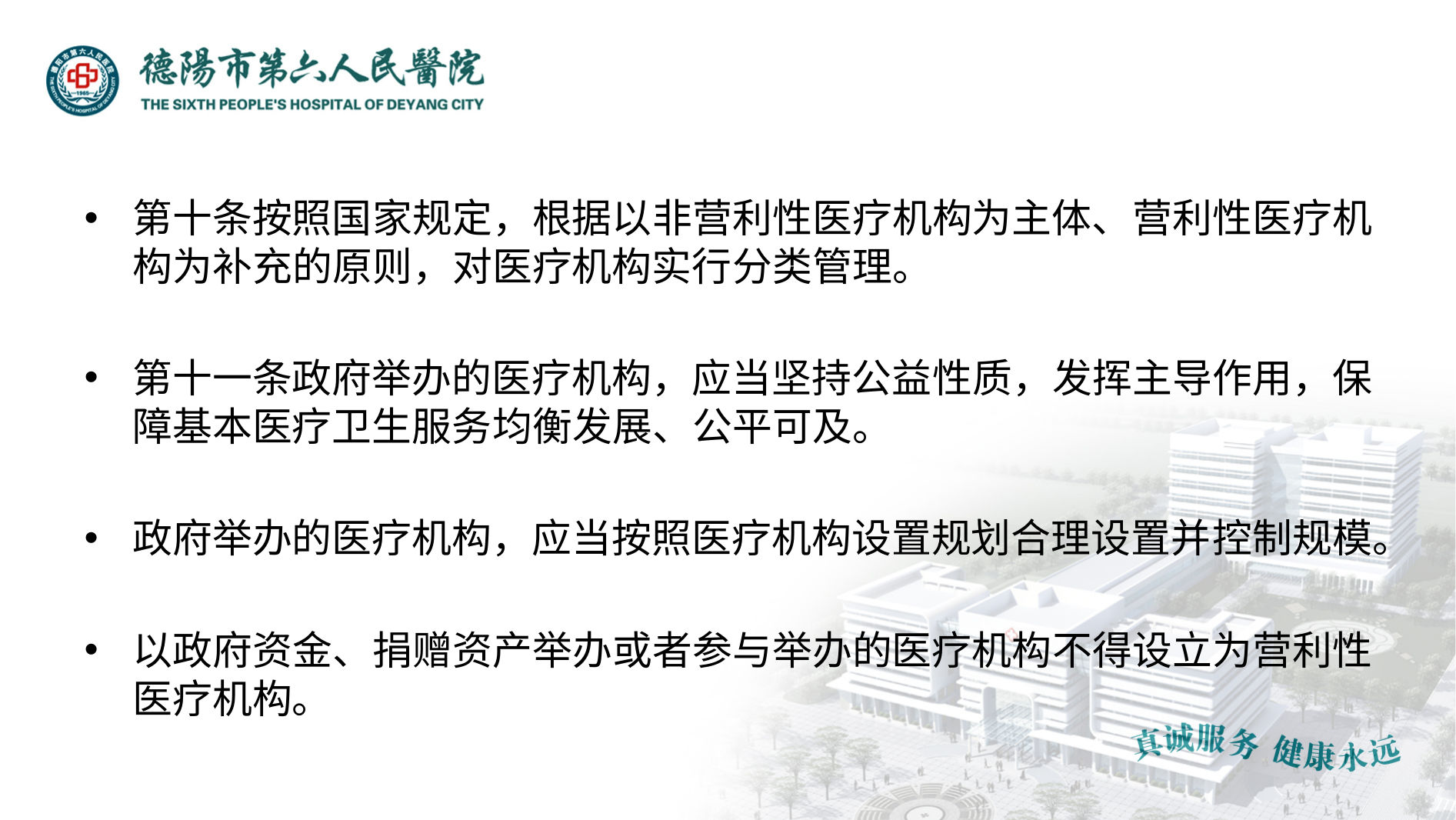

#
第十条按照国家规定，根据以非营利性医疗机构为主体、营利性医疗机构为补充的原则，对医疗机构实行分类管理。

第十一条政府举办的医疗机构，应当坚持公益性质，发挥主导作用，保障基本医疗卫生服务均衡发展、公平可及。

政府举办的医疗机构，应当按照医疗机构设置规划合理设置并控制规模。

以政府资金、捐赠资产举办或者参与举办的医疗机构不得设立为营利性医疗机构。